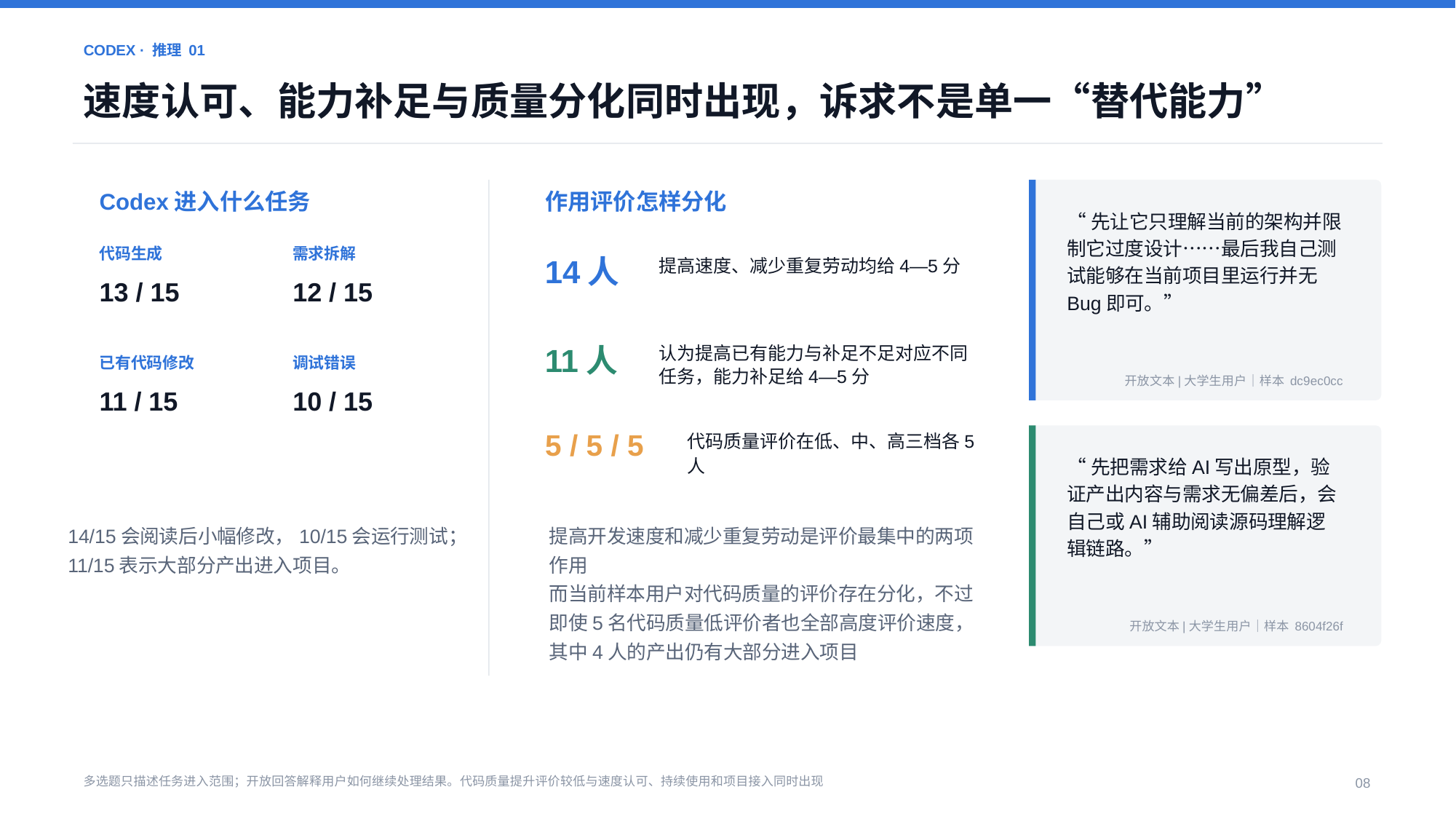

CODEX · 推理 01
速度认可、能力补足与质量分化同时出现，诉求不是单一“替代能力”

Codex进入什么任务

作用评价怎样分化

“先让它只理解当前的架构并限制它过度设计……最后我自己测试能够在当前项目里运行并无Bug即可。”
代码生成
需求拆解
14人
提高速度、减少重复劳动均给4—5分
13 / 15
12 / 15
11人
认为提高已有能力与补足不足对应不同任务，能力补足给4—5分
已有代码修改
调试错误
开放文本|大学生用户｜样本 dc9ec0cc
11 / 15
10 / 15
5 / 5 / 5
代码质量评价在低、中、高三档各5人

“先把需求给AI写出原型，验证产出内容与需求无偏差后，会自己或AI辅助阅读源码理解逻辑链路。”
14/15会阅读后小幅修改，10/15会运行测试；11/15表示大部分产出进入项目。
提高开发速度和减少重复劳动是评价最集中的两项作用
而当前样本用户对代码质量的评价存在分化，不过即使5名代码质量低评价者也全部高度评价速度，其中4人的产出仍有大部分进入项目
开放文本|大学生用户｜样本 8604f26f
多选题只描述任务进入范围；开放回答解释用户如何继续处理结果。代码质量提升评价较低与速度认可、持续使用和项目接入同时出现
08